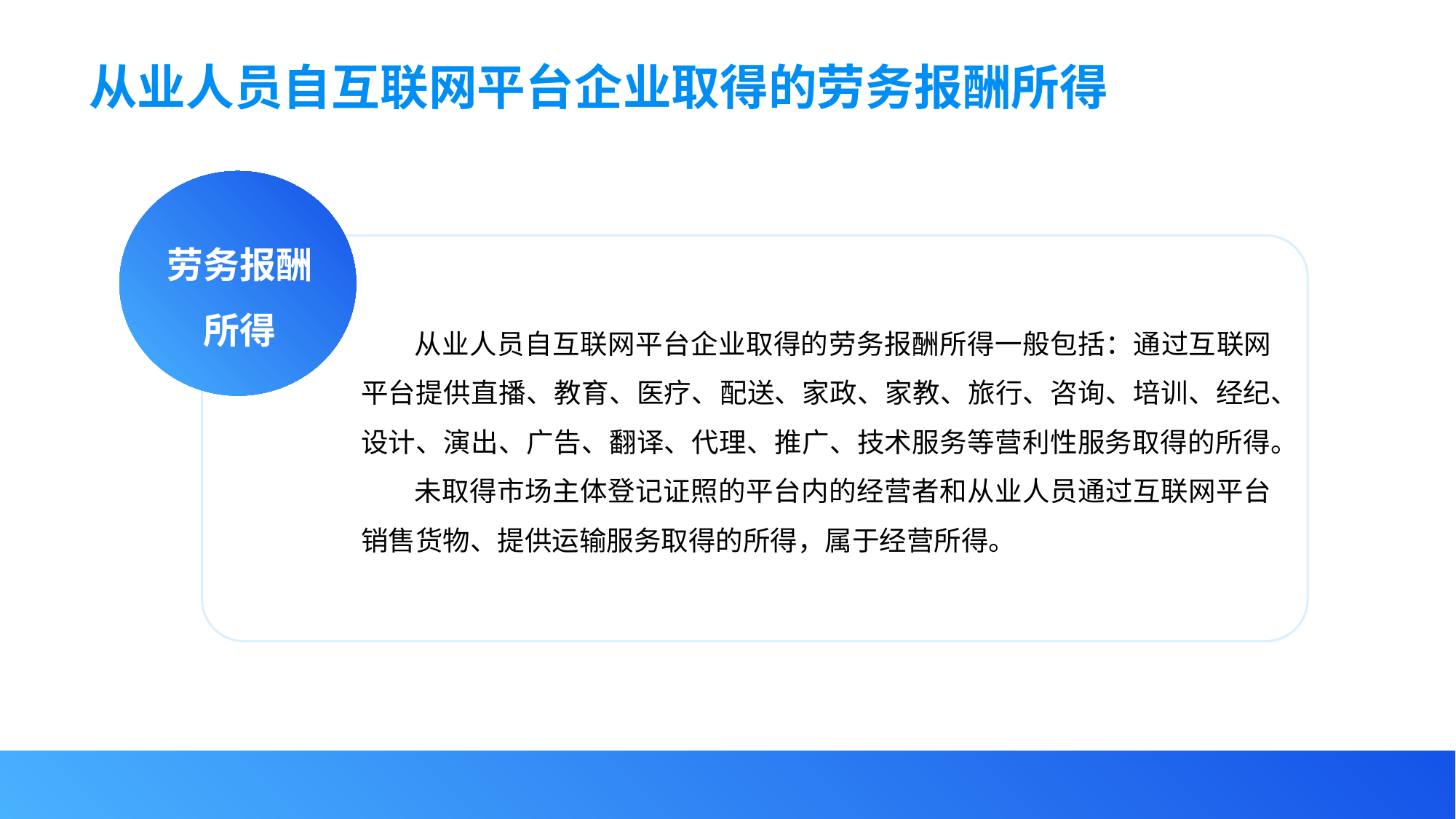

从业人员自互联网平台企业取得的劳务报酬所得

劳务报酬
所得

       从业人员自互联网平台企业取得的劳务报酬所得一般包括：通过互联网平台提供直播、教育、医疗、配送、家政、家教、旅行、咨询、培训、经纪、设计、演出、广告、翻译、代理、推广、技术服务等营利性服务取得的所得。
       未取得市场主体登记证照的平台内的经营者和从业人员通过互联网平台销售货物、提供运输服务取得的所得，属于经营所得。